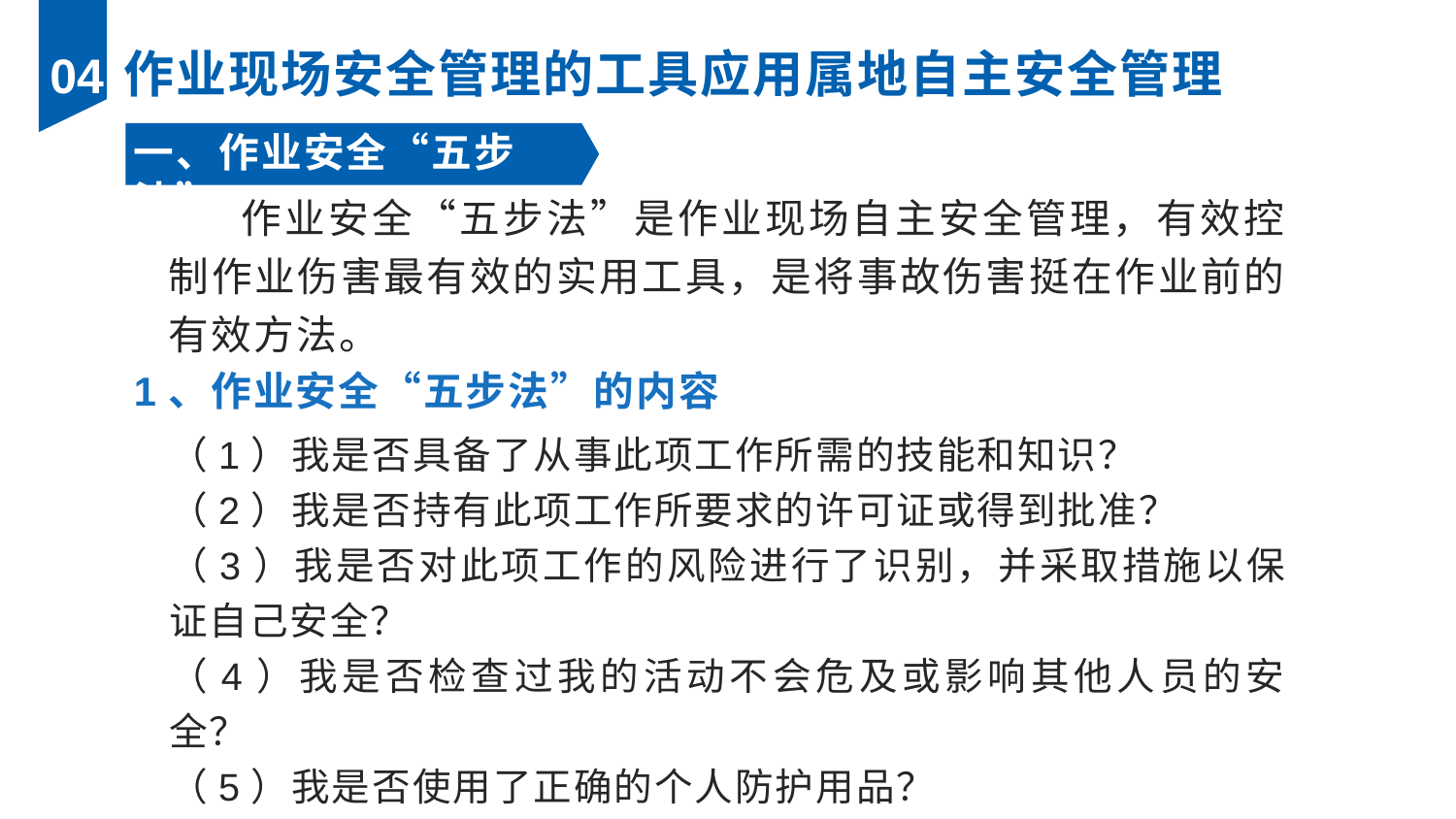

作业现场安全管理的工具应用属地自主安全管理
04
一、作业安全“五步法”

作业安全“五步法”是作业现场自主安全管理，有效控制作业伤害最有效的实用工具，是将事故伤害挺在作业前的有效方法。
1、作业安全“五步法”的内容
（1）我是否具备了从事此项工作所需的技能和知识？
（2）我是否持有此项工作所要求的许可证或得到批准？
（3）我是否对此项工作的风险进行了识别，并采取措施以保证自己安全？
（4）我是否检查过我的活动不会危及或影响其他人员的安全？
（5）我是否使用了正确的个人防护用品？